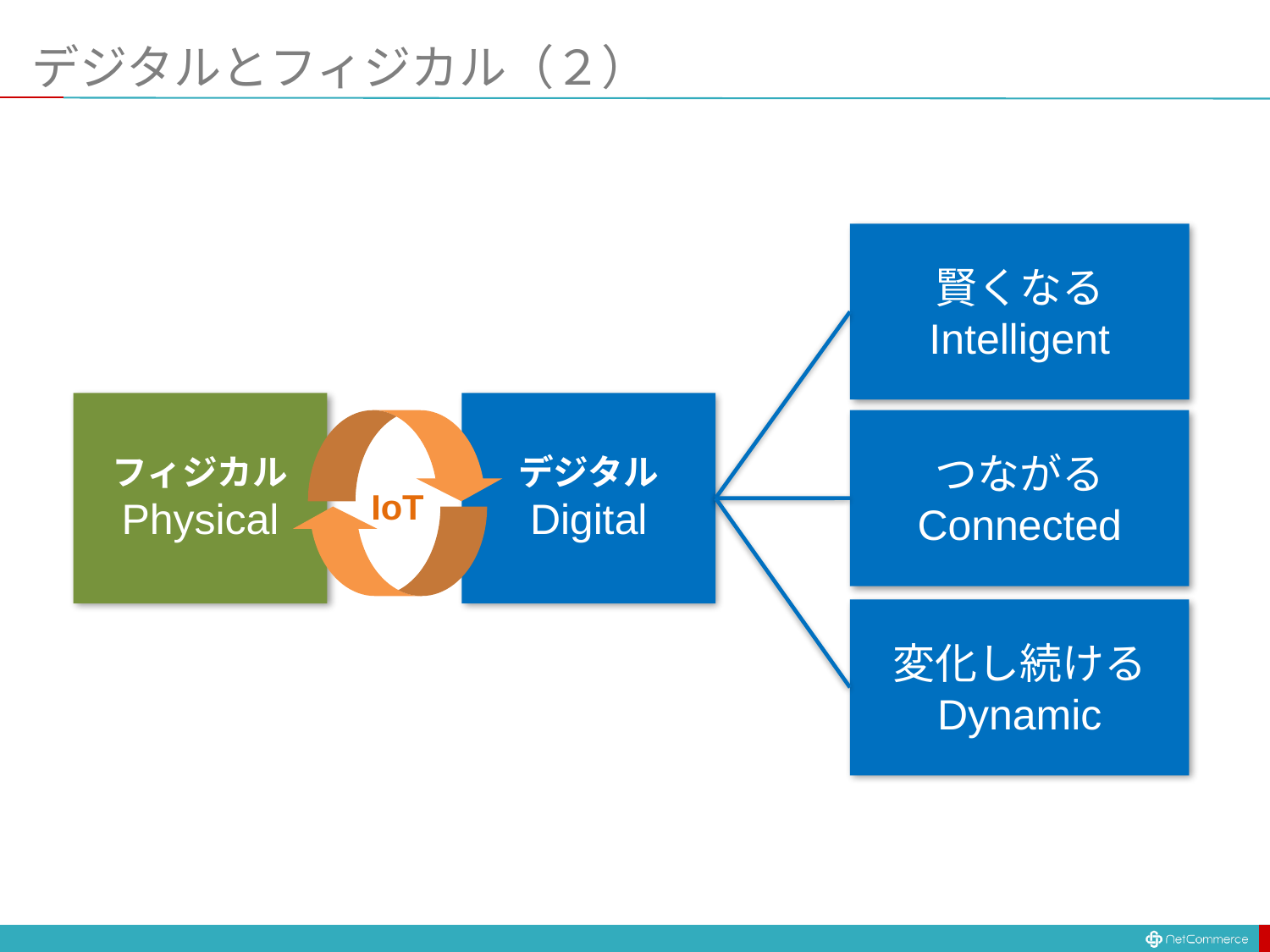

# デジタルとフィジカル（２）
賢くなる
Intelligent

つながる
Connected

フィジカル
Physical
デジタル
Digital
IoT

変化し続ける
Dynamic